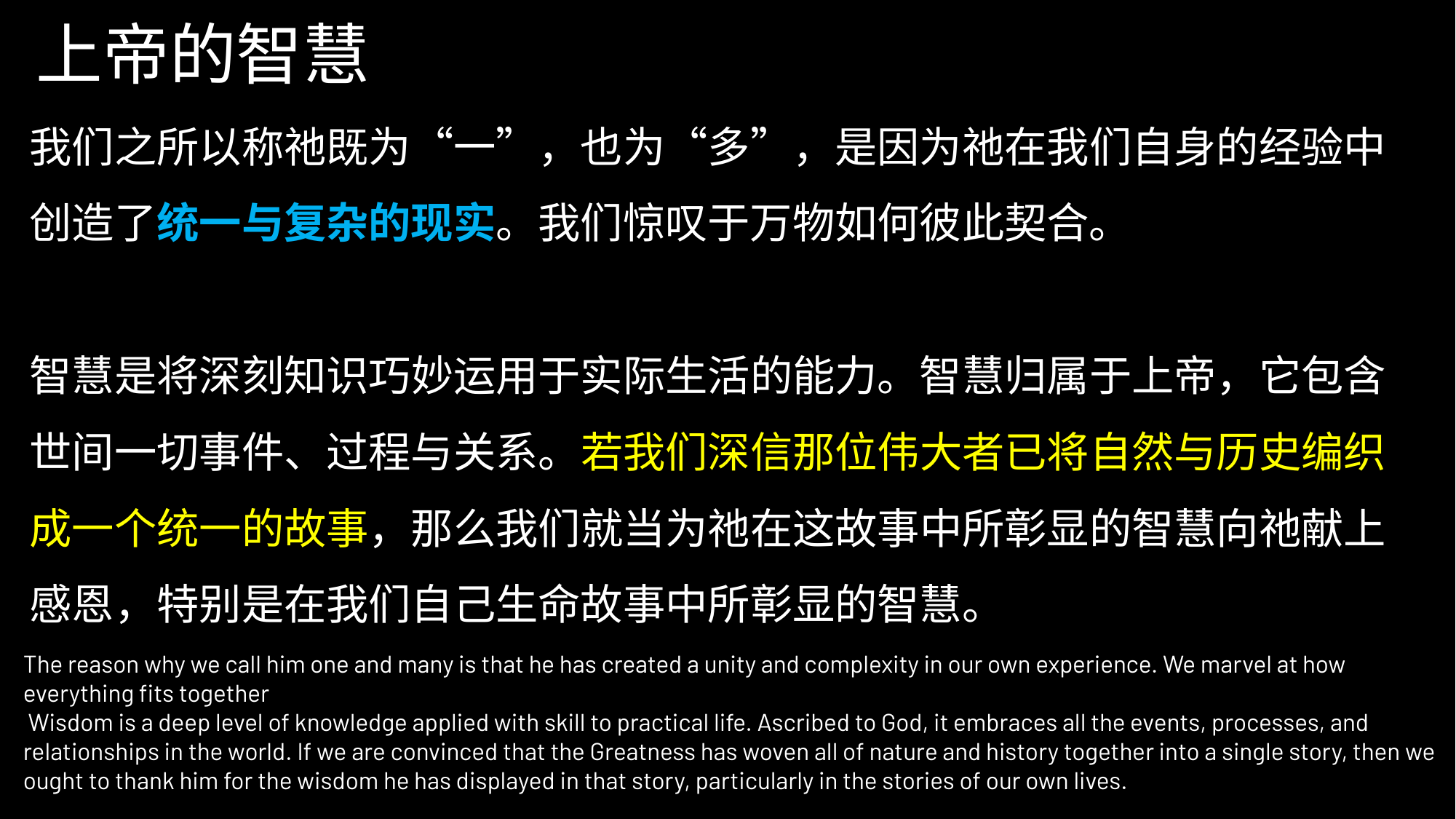

# 上帝的智慧
我们之所以称祂既为“一”，也为“多”，是因为祂在我们自身的经验中创造了统一与复杂的现实。我们惊叹于万物如何彼此契合。

智慧是将深刻知识巧妙运用于实际生活的能力。智慧归属于上帝，它包含世间一切事件、过程与关系。若我们深信那位伟大者已将自然与历史编织成一个统一的故事，那么我们就当为祂在这故事中所彰显的智慧向祂献上感恩，特别是在我们自己生命故事中所彰显的智慧。
The reason why we call him one and many is that he has created a unity and complexity in our own experience. We marvel at how everything fits together
 Wisdom is a deep level of knowledge applied with skill to practical life. Ascribed to God, it embraces all the events, processes, and relationships in the world. If we are convinced that the Greatness has woven all of nature and history together into a single story, then we ought to thank him for the wisdom he has displayed in that story, particularly in the stories of our own lives.